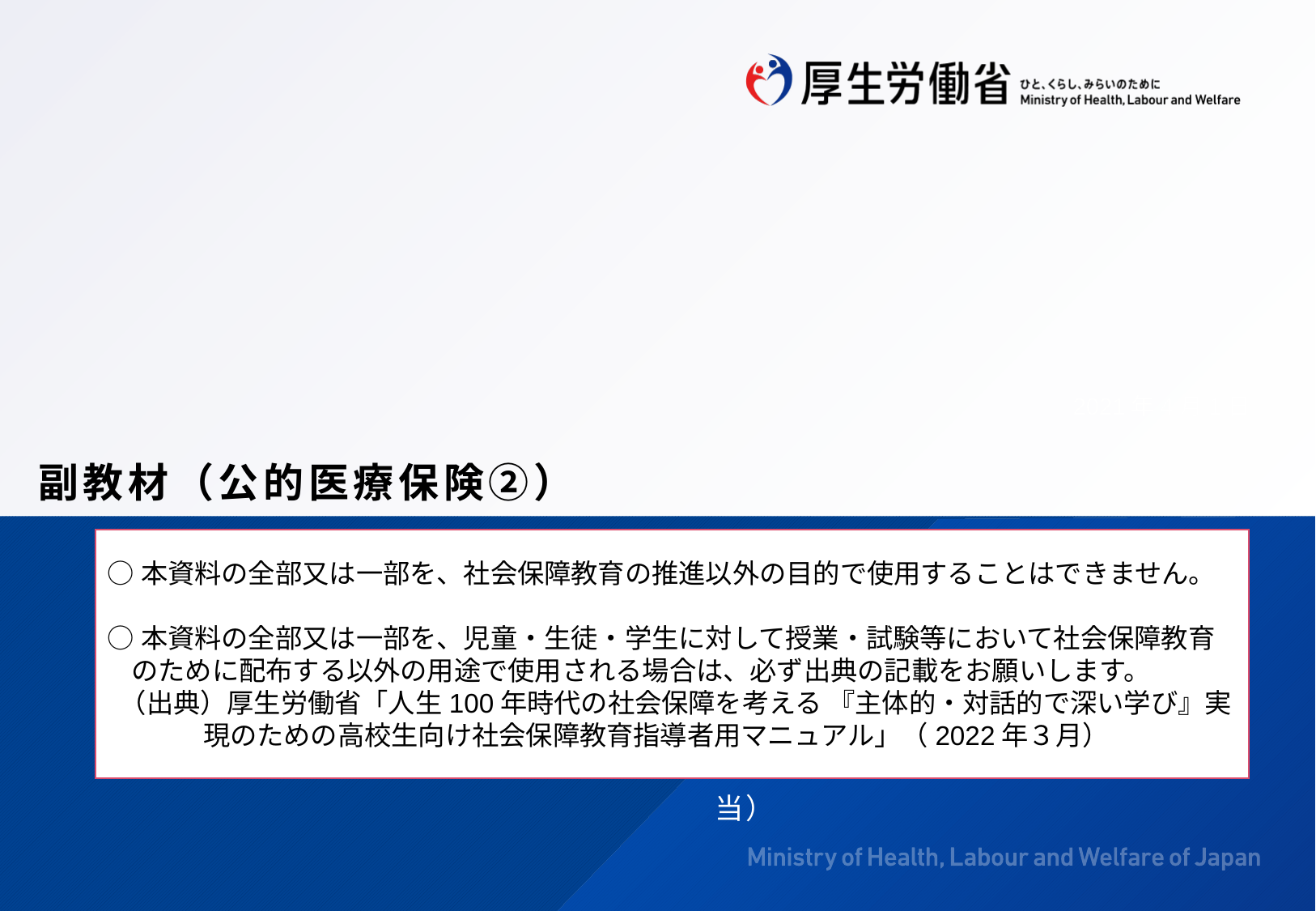

# 副教材（公的医療保険②）

○本資料の全部又は一部を、社会保障教育の推進以外の目的で使用することはできません。

○本資料の全部又は一部を、児童・生徒・学生に対して授業・試験等において社会保障教育のために配布する以外の用途で使用される場合は、必ず出典の記載をお願いします。
（出典）厚生労働省「人生100年時代の社会保障を考える 『主体的・対話的で深い学び』実現のための高校生向け社会保障教育指導者用マニュアル」（2022年３月）
厚生労働省 政策統括官（総合政策担当）